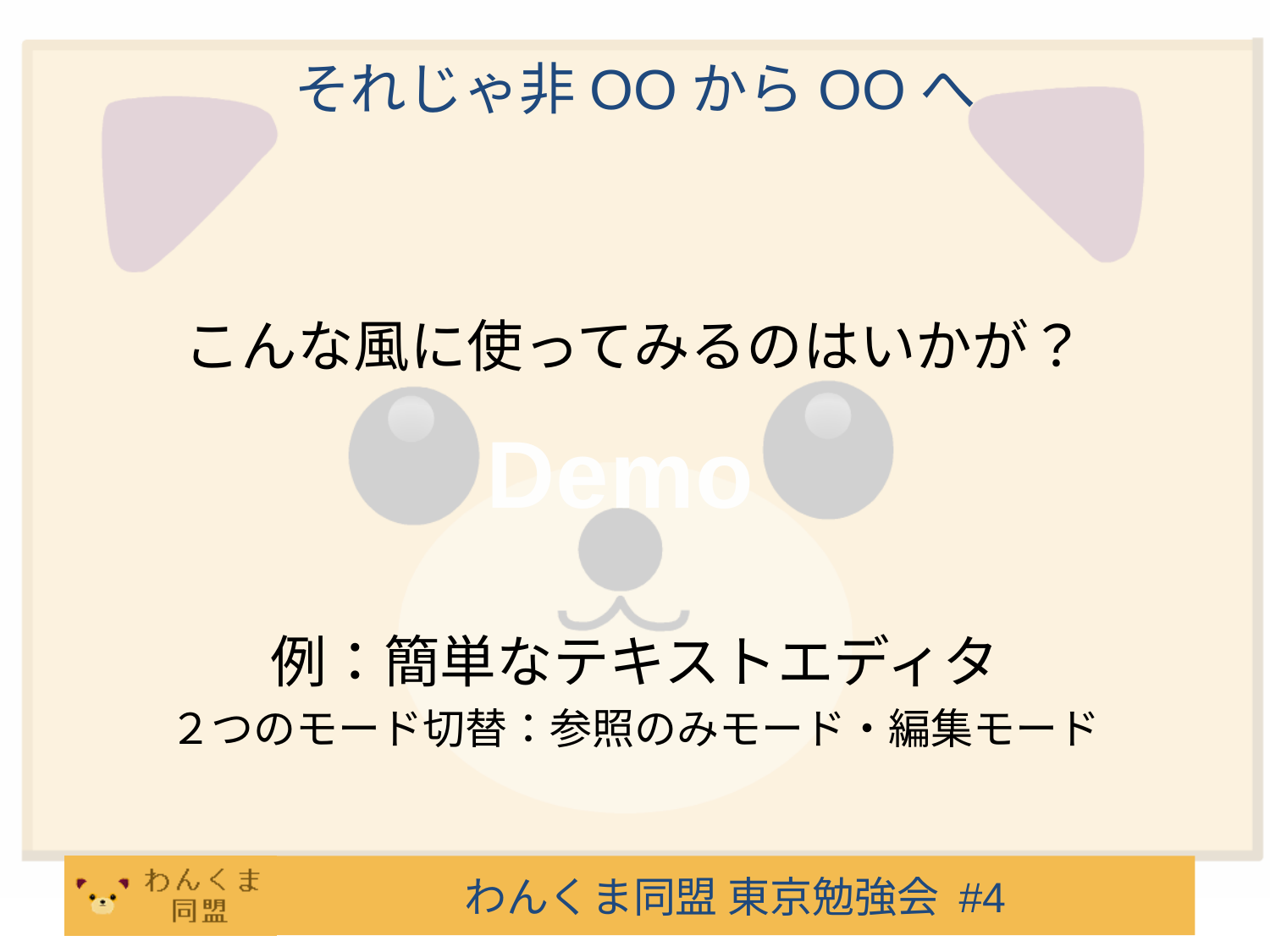

# それじゃ非OOからOOへ

こんな風に使ってみるのはいかが？

例：簡単なテキストエディタ
２つのモード切替：参照のみモード・編集モード
Demo